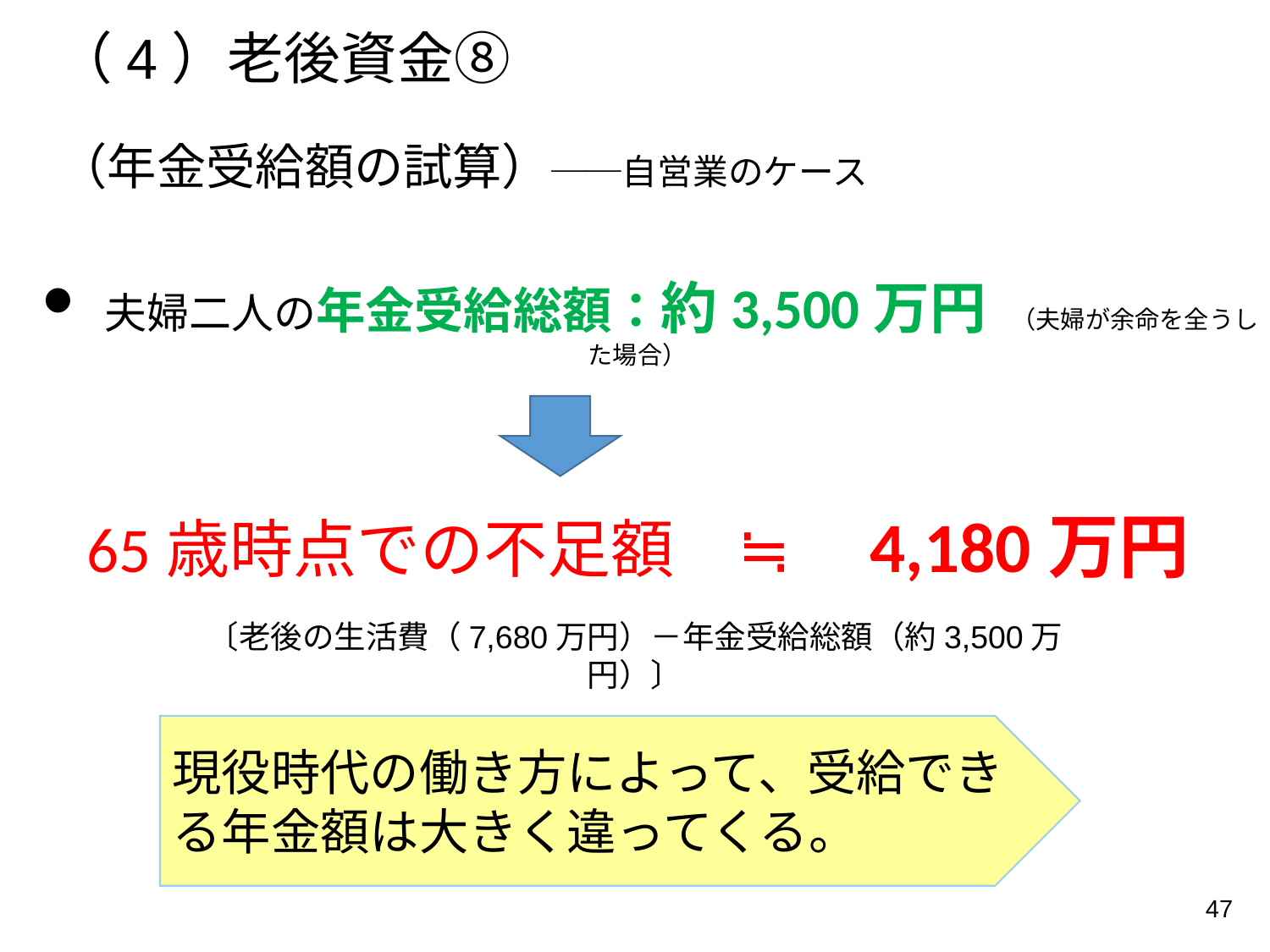

（4）老後資金⑧
　（年金受給額の試算）──自営業のケース

 夫婦二人の年金受給総額：約3,500万円　（夫婦が余命を全うした場合）

65歳時点での不足額　≒　4,180万円

〔老後の生活費（7,680万円）－年金受給総額（約3,500万円）〕
現役時代の働き方によって、受給できる年金額は大きく違ってくる。
47